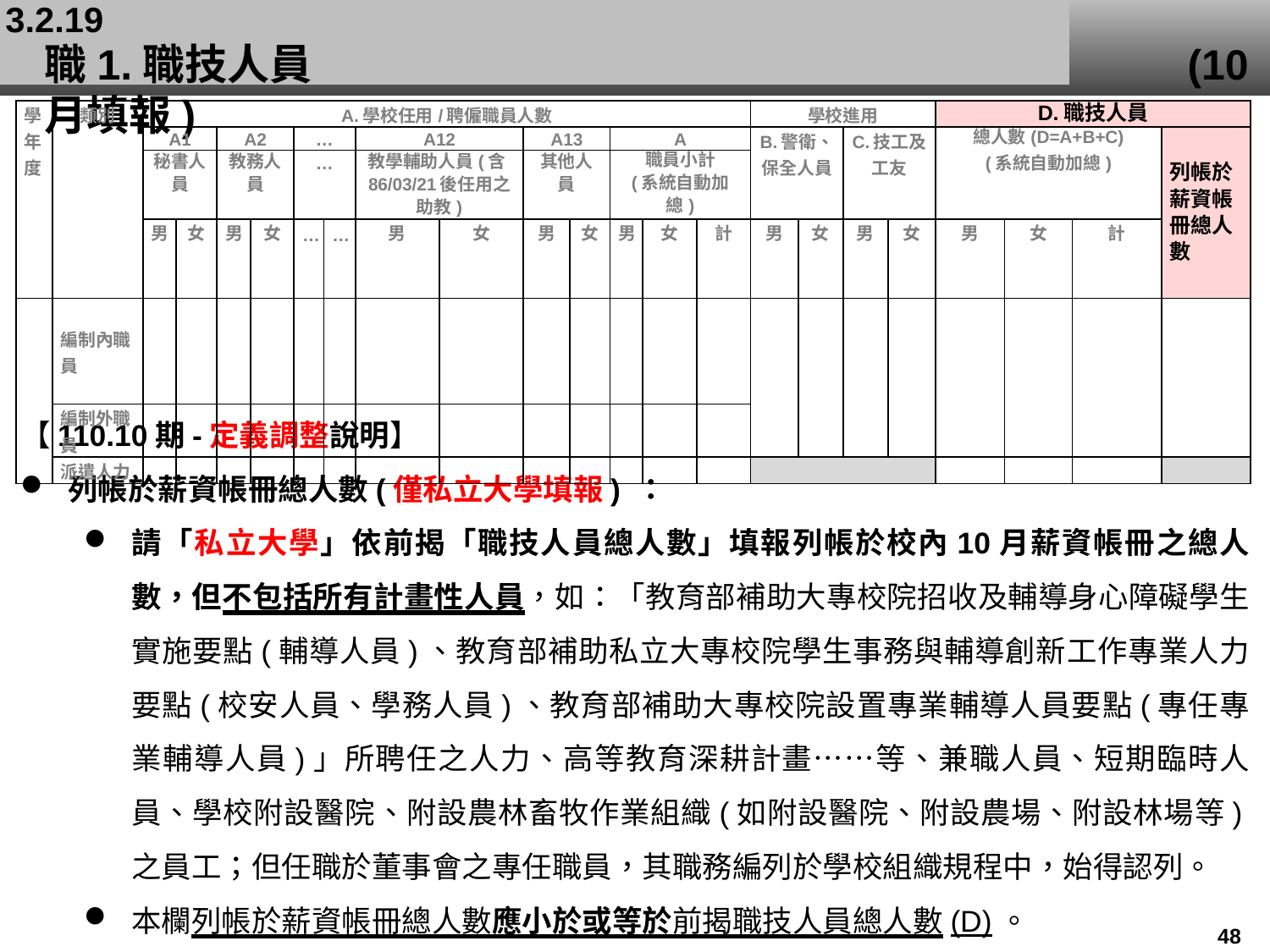

3.2.19
# 職1.職技人員					     		(10月填報)
| 學年度 | 類別 | A.學校任用/聘僱職員人數 |  |  |  |  |  |  |  |  |  |  |  |  | 學校進用 |  |  |  | D.職技人員 |  |  |  |
| --- | --- | --- | --- | --- | --- | --- | --- | --- | --- | --- | --- | --- | --- | --- | --- | --- | --- | --- | --- | --- | --- | --- |
|  |  | A1 |  | A2 |  | … |  | A12 |  | A13 |  | A |  |  | B.警衛、保全人員 |  | C.技工及工友 |  | 總人數(D=A+B+C) (系統自動加總) |  |  | 列帳於薪資帳冊總人數 |
|  |  | 秘書人員 |  | 教務人員 |  | … |  | 教學輔助人員(含86/03/21後任用之助教) |  | 其他人員 |  | 職員小計 (系統自動加總) |  |  |  |  |  |  |  |  |  |  |
|  |  | 男 | 女 | 男 | 女 | … | … | 男 | 女 | 男 | 女 | 男 | 女 | 計 | 男 | 女 | 男 | 女 | 男 | 女 | 計 |  |
|  | 編制內職員 |  |  |  |  |  |  |  |  |  |  |  |  |  |  |  |  |  |  |  |  |  |
|  | 編制外職員 |  |  |  |  |  |  |  |  |  |  |  |  |  |  |  |  |  |  |  |  |  |
|  | 派遣人力 |  |  |  |  |  |  |  |  |  |  |  |  |  |  |  |  |  |  |  |  |  |
【110.10期-定義調整說明】
列帳於薪資帳冊總人數(僅私立大學填報) ：
請「私立大學」依前揭「職技人員總人數」填報列帳於校內10月薪資帳冊之總人數，但不包括所有計畫性人員，如：「教育部補助大專校院招收及輔導身心障礙學生實施要點(輔導人員)、教育部補助私立大專校院學生事務與輔導創新工作專業人力要點(校安人員、學務人員)、教育部補助大專校院設置專業輔導人員要點(專任專業輔導人員)」所聘任之人力、高等教育深耕計畫……等、兼職人員、短期臨時人員、學校附設醫院、附設農林畜牧作業組織(如附設醫院、附設農場、附設林場等)之員工；但任職於董事會之專任職員，其職務編列於學校組織規程中，始得認列。
本欄列帳於薪資帳冊總人數應小於或等於前揭職技人員總人數(D)。